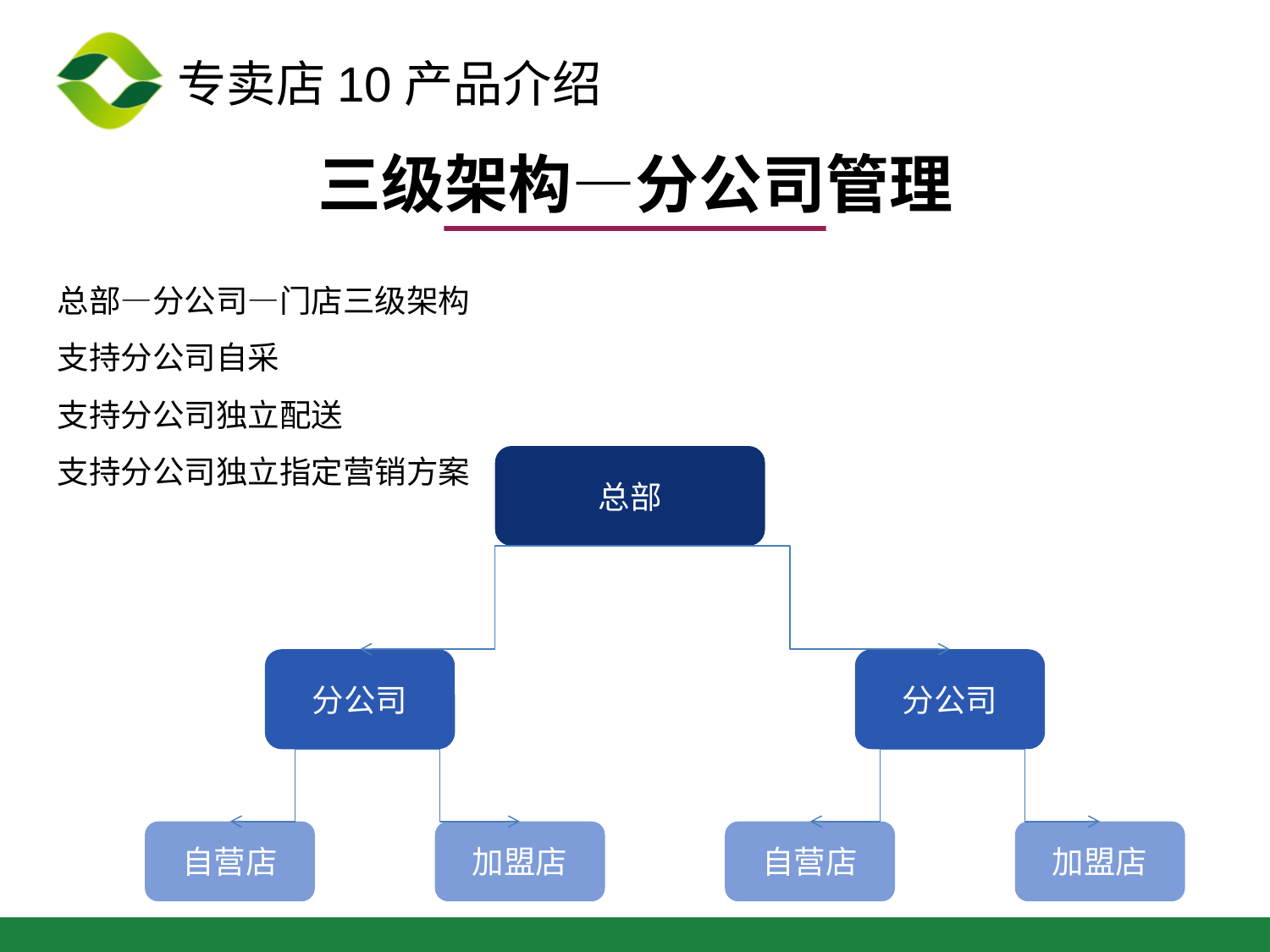

三级架构—分公司管理

总部—分公司—门店三级架构
支持分公司自采
支持分公司独立配送
支持分公司独立指定营销方案
总部
分公司
分公司
自营店
加盟店
自营店
加盟店